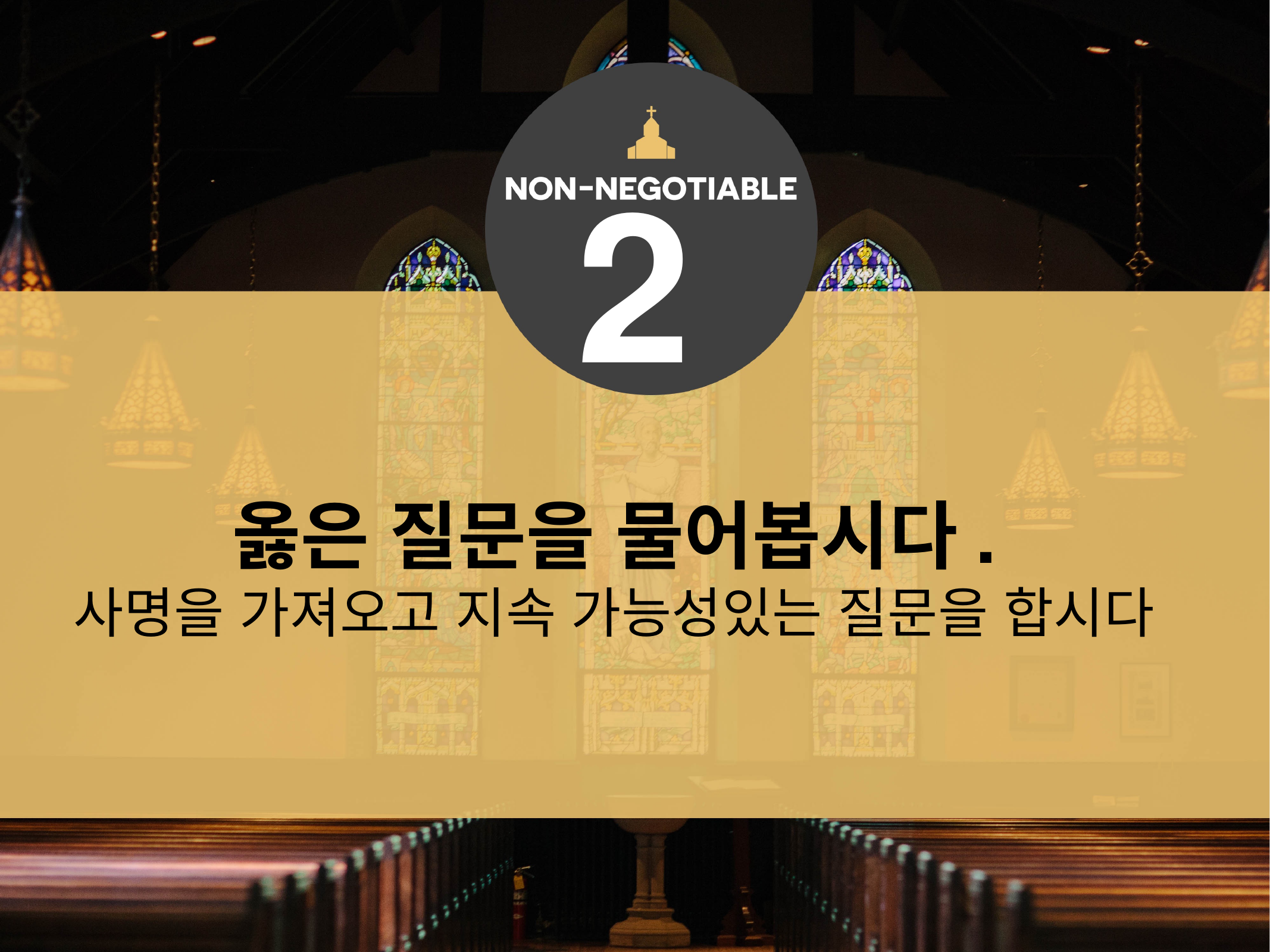

2
옳은 질문을 물어봅시다.
사명을 가져오고 지속 가능성있는 질문을 합시다